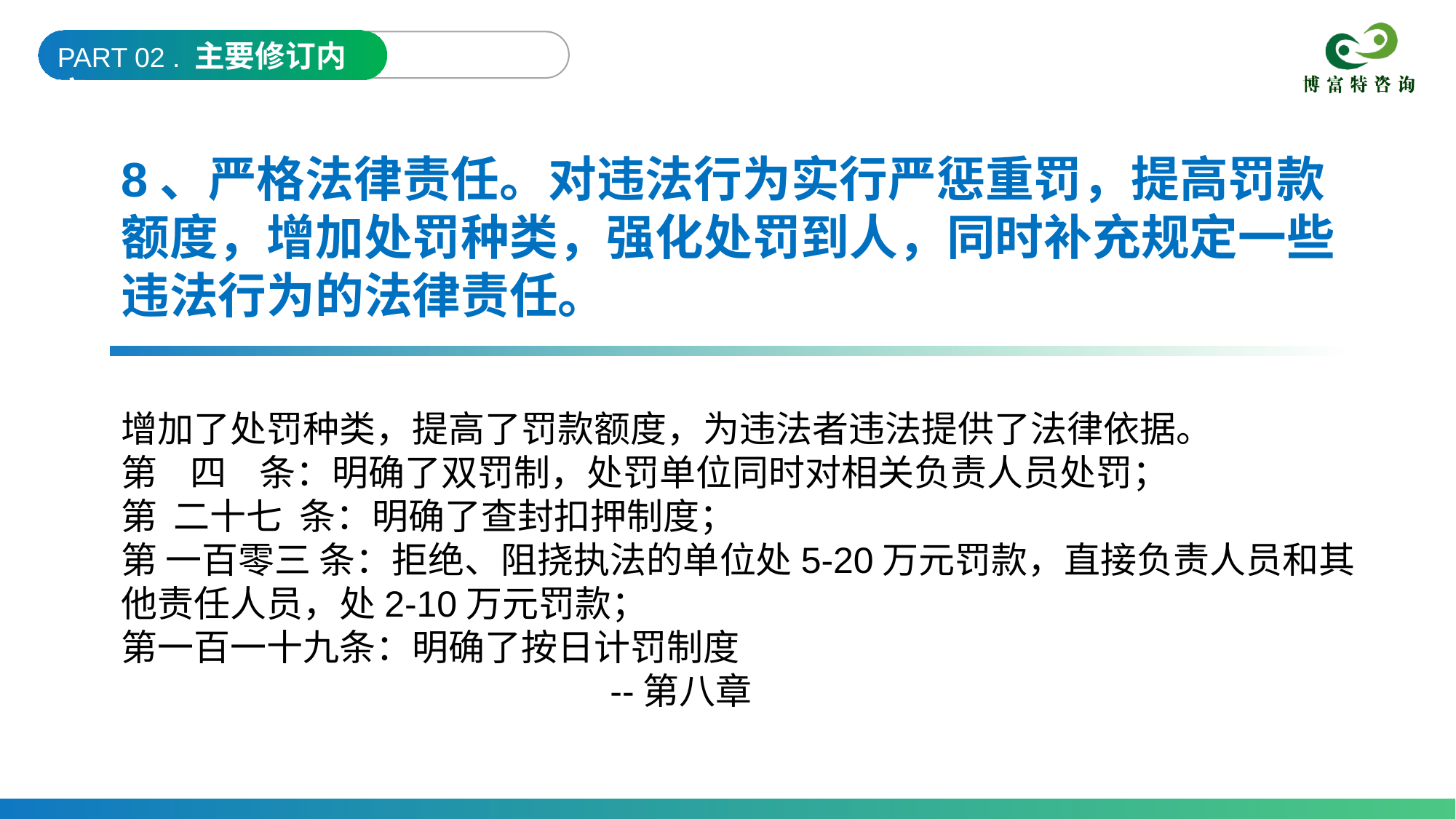

PART 02 . 主要修订内容
8、严格法律责任。对违法行为实行严惩重罚，提高罚款额度，增加处罚种类，强化处罚到人，同时补充规定一些违法行为的法律责任。

增加了处罚种类，提高了罚款额度，为违法者违法提供了法律依据。
第    四    条：明确了双罚制，处罚单位同时对相关负责人员处罚；
第  二十七  条：明确了查封扣押制度；
第 一百零三 条：拒绝、阻挠执法的单位处5-20万元罚款，直接负责人员和其 他责任人员，处2-10万元罚款；
第一百一十九条：明确了按日计罚制度
                                                --第八章